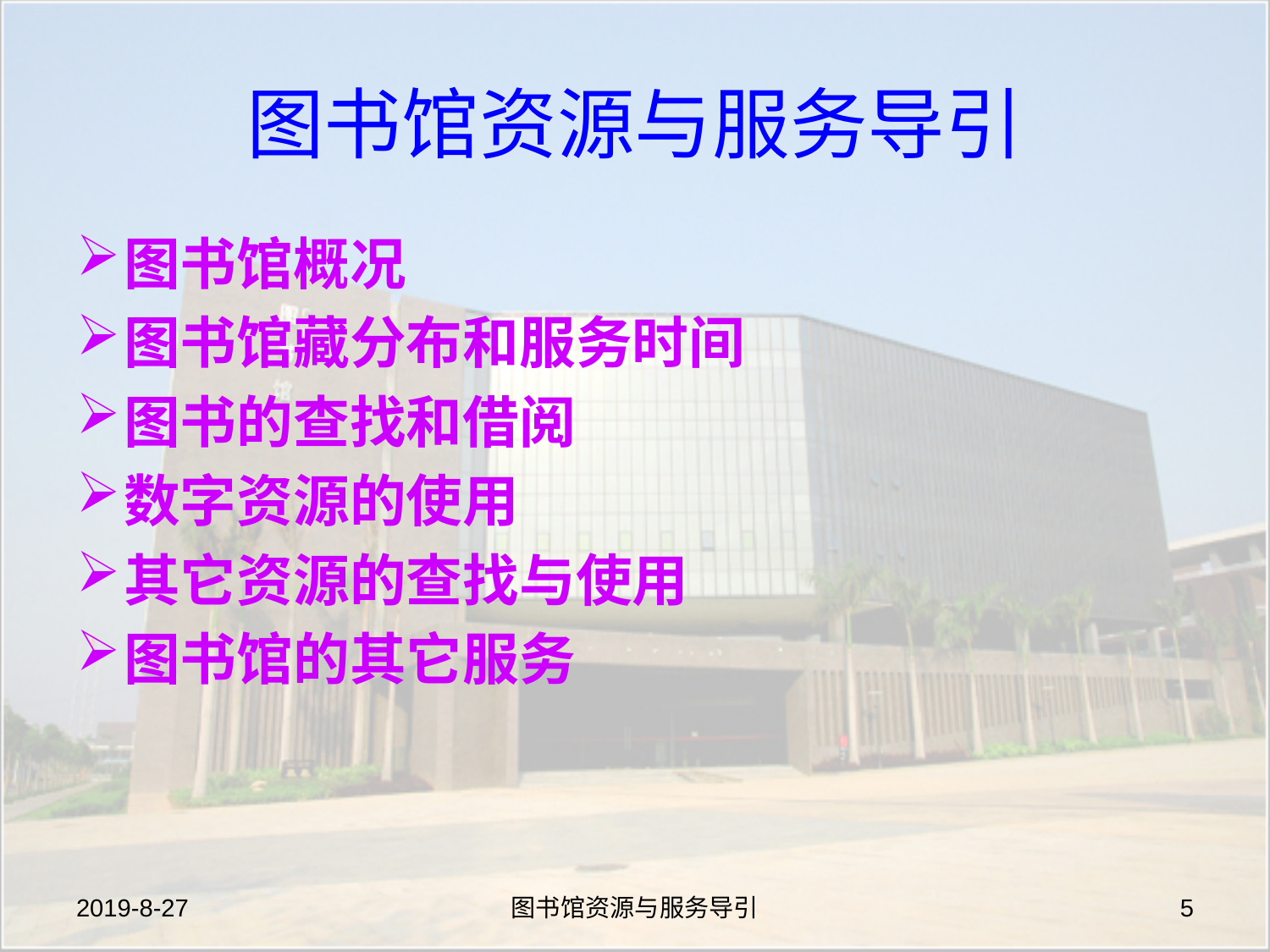

# 图书馆资源与服务导引
图书馆概况
图书馆藏分布和服务时间
图书的查找和借阅
数字资源的使用
其它资源的查找与使用
图书馆的其它服务
2019-8-27
图书馆资源与服务导引
5